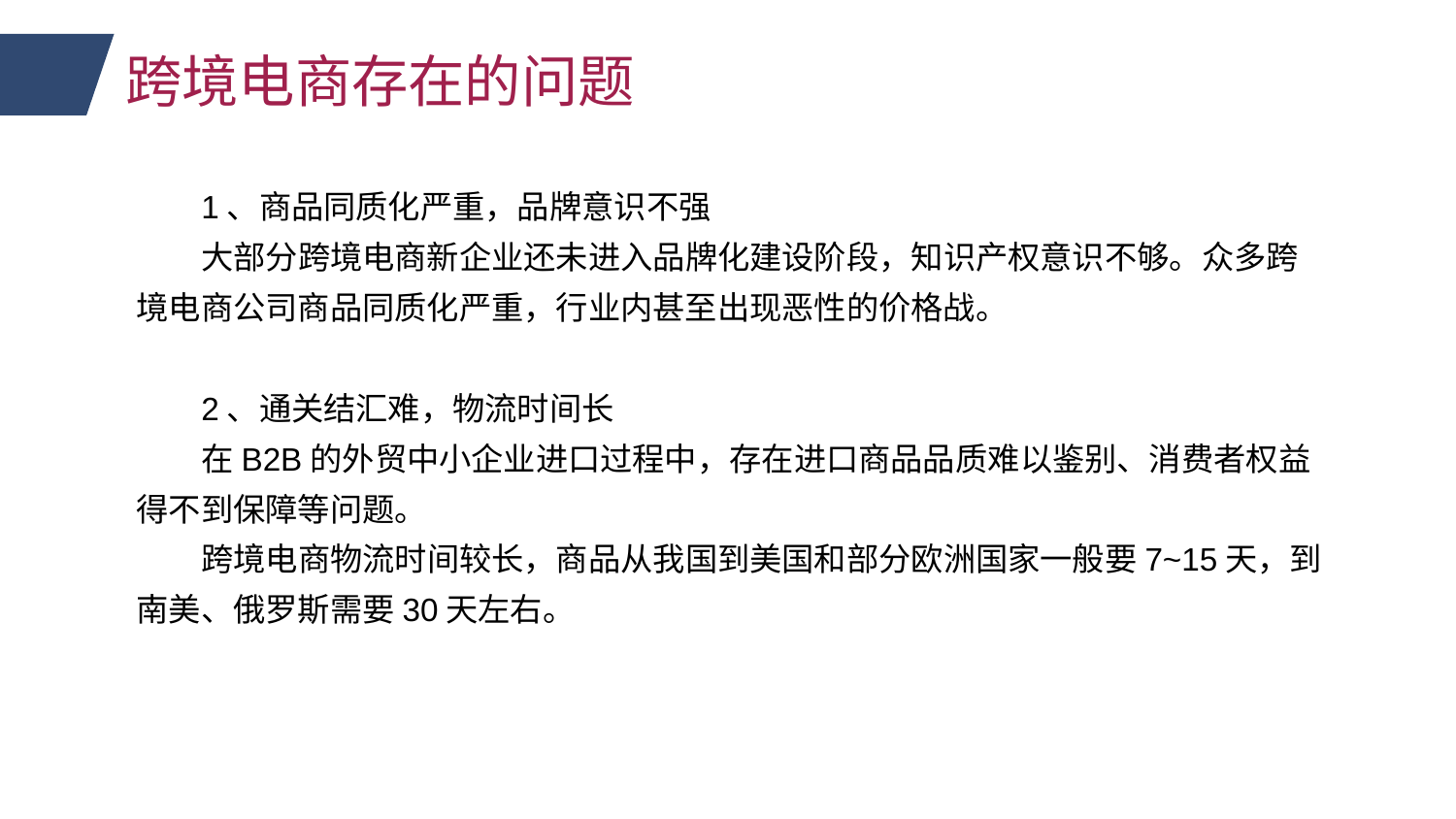

跨境电商存在的问题
1、商品同质化严重，品牌意识不强
大部分跨境电商新企业还未进入品牌化建设阶段，知识产权意识不够。众多跨境电商公司商品同质化严重，行业内甚至出现恶性的价格战。

2、通关结汇难，物流时间长
在B2B的外贸中小企业进口过程中，存在进口商品品质难以鉴别、消费者权益得不到保障等问题。
跨境电商物流时间较长，商品从我国到美国和部分欧洲国家一般要7~15天，到南美、俄罗斯需要30天左右。